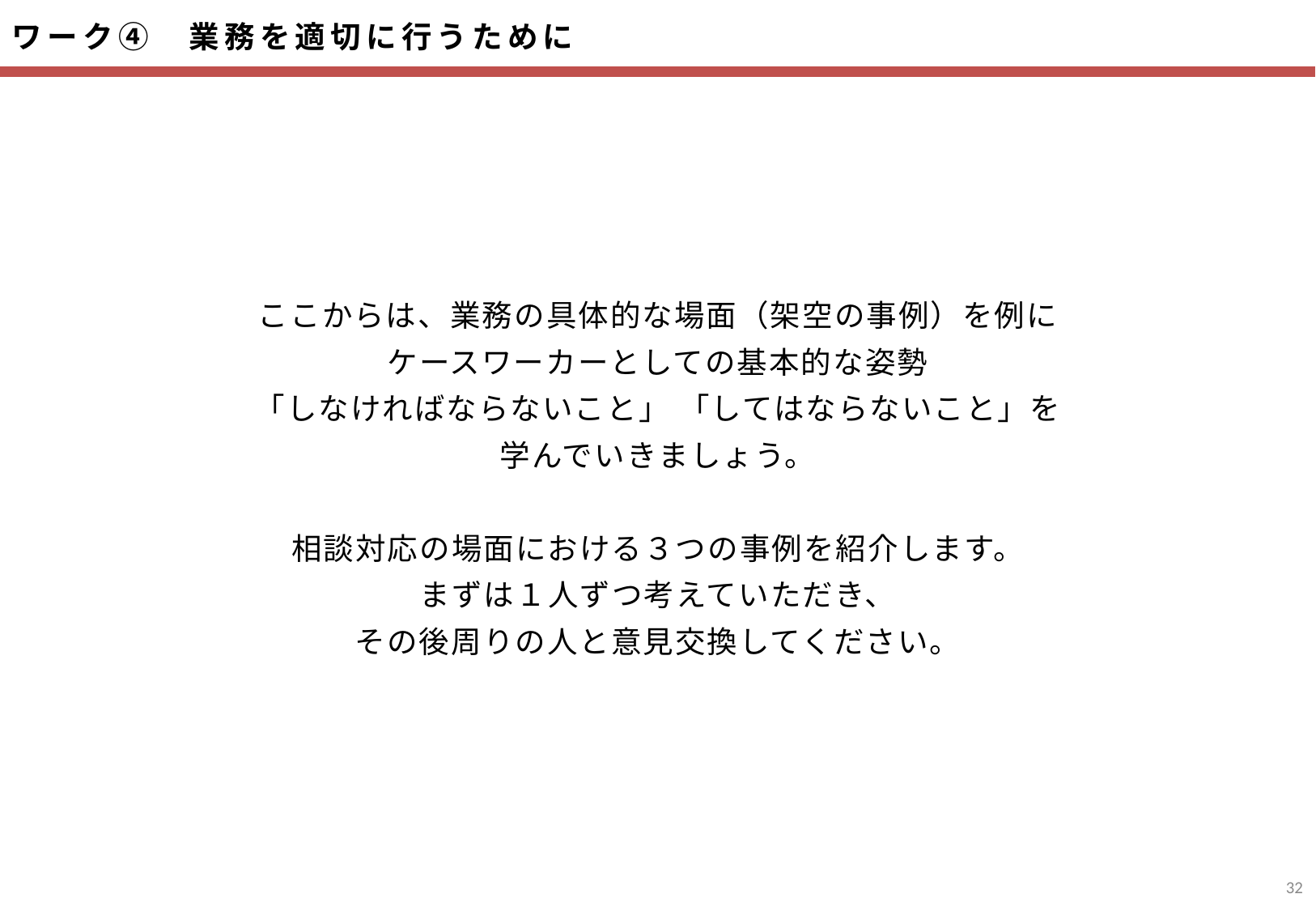

ワーク④　業務を適切に行うために
ここからは、業務の具体的な場面（架空の事例）を例に
ケースワーカーとしての基本的な姿勢
「しなければならないこと」 「してはならないこと」を
学んでいきましょう。

相談対応の場面における３つの事例を紹介します。
まずは１人ずつ考えていただき、
その後周りの人と意見交換してください。
32